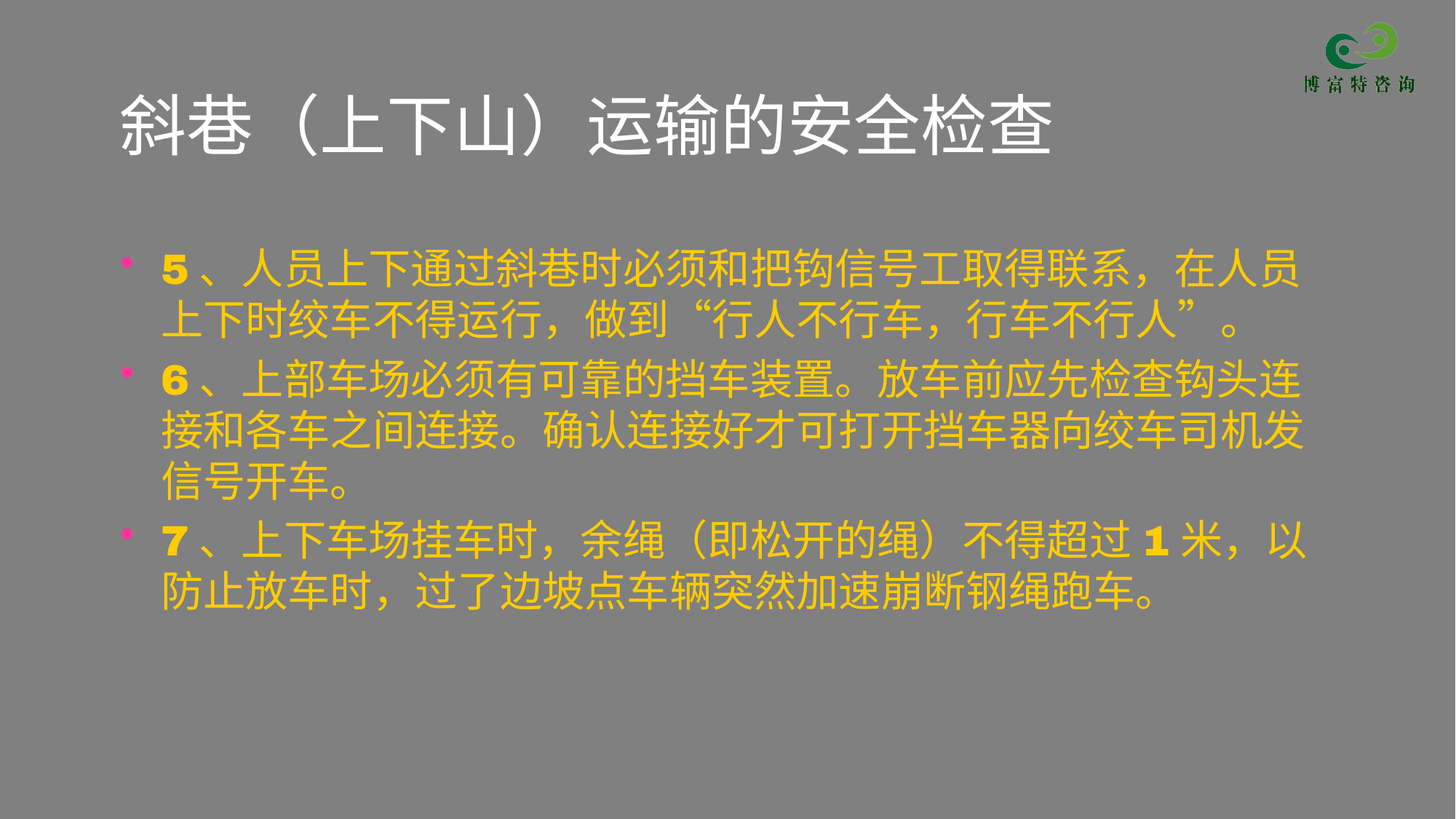

# 斜巷（上下山）运输的安全检查
5、人员上下通过斜巷时必须和把钩信号工取得联系，在人员上下时绞车不得运行，做到“行人不行车，行车不行人”。
6、上部车场必须有可靠的挡车装置。放车前应先检查钩头连接和各车之间连接。确认连接好才可打开挡车器向绞车司机发信号开车。
7、上下车场挂车时，余绳（即松开的绳）不得超过1米，以防止放车时，过了边坡点车辆突然加速崩断钢绳跑车。